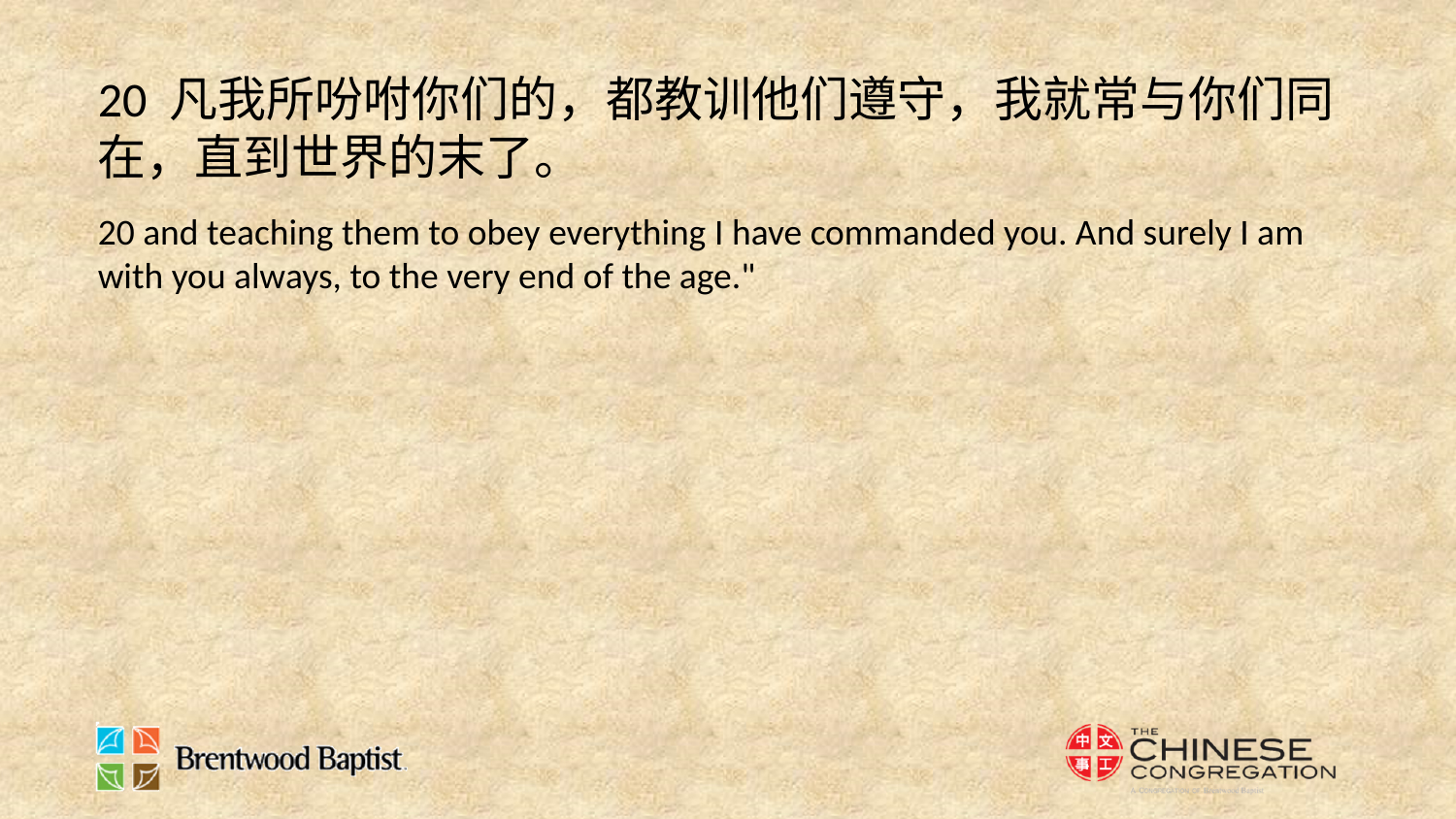

20 凡我所吩咐你们的，都教训他们遵守，我就常与你们同在，直到世界的末了。

20 and teaching them to obey everything I have commanded you. And surely I am with you always, to the very end of the age."